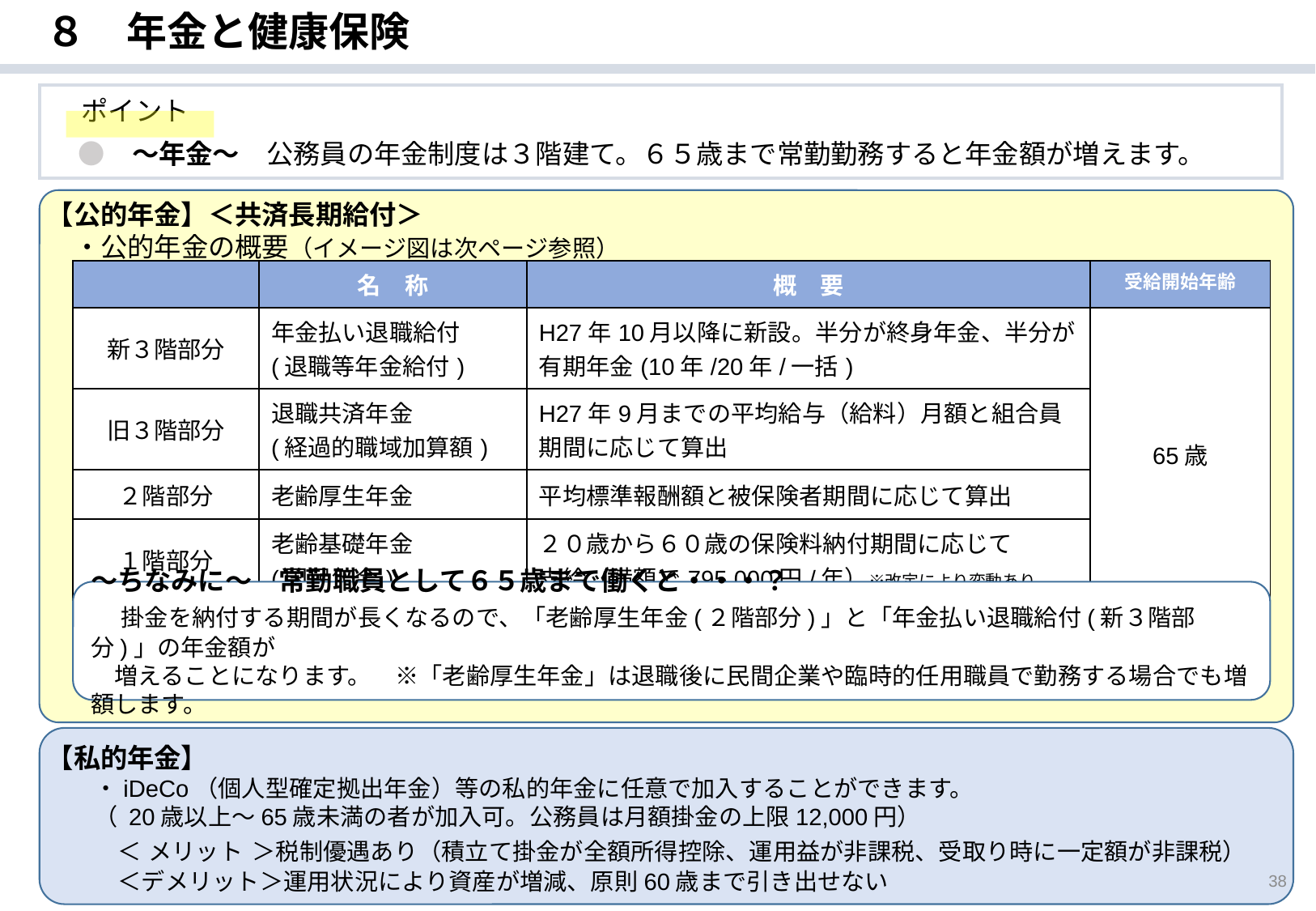

８　年金と健康保険

　ポイント

　●　～年金～　公務員の年金制度は３階建て。６５歳まで常勤勤務すると年金額が増えます。

【公的年金】＜共済長期給付＞
　・公的年金の概要（イメージ図は次ページ参照）
|  | 名　称 | 概　要 | 受給開始年齢 |
| --- | --- | --- | --- |
| 新３階部分 | 年金払い退職給付 (退職等年金給付) | H27年10月以降に新設。半分が終身年金、半分が有期年金(10年/20年/一括) | 65歳 |
| 旧３階部分 | 退職共済年金 (経過的職域加算額) | H27年9月までの平均給与（給料）月額と組合員期間に応じて算出 |  |
| ２階部分 | 老齢厚生年金 | 平均標準報酬額と被保険者期間に応じて算出 |  |
| １階部分 | 老齢基礎年金 (国民年金) | ２０歳から６０歳の保険料納付期間に応じて 支給（満額で795,000円/年）※改定により変動あり |  |

～ちなみに～　常勤職員として６５歳まで働くと・・・？
　掛金を納付する期間が長くなるので、「老齢厚生年金(２階部分)」と「年金払い退職給付(新３階部分)」の年金額が
　増えることになります。　※「老齢厚生年金」は退職後に民間企業や臨時的任用職員で勤務する場合でも増額します。

【私的年金】
　　・iDeCo（個人型確定拠出年金）等の私的年金に任意で加入することができます。
　　（ 20歳以上～65歳未満の者が加入可。公務員は月額掛金の上限12,000円）
　　　＜ メリット  ＞税制優遇あり（積立て掛金が全額所得控除、運用益が非課税、受取り時に一定額が非課税）
　　　＜デメリット＞運用状況により資産が増減、原則60歳まで引き出せない
38